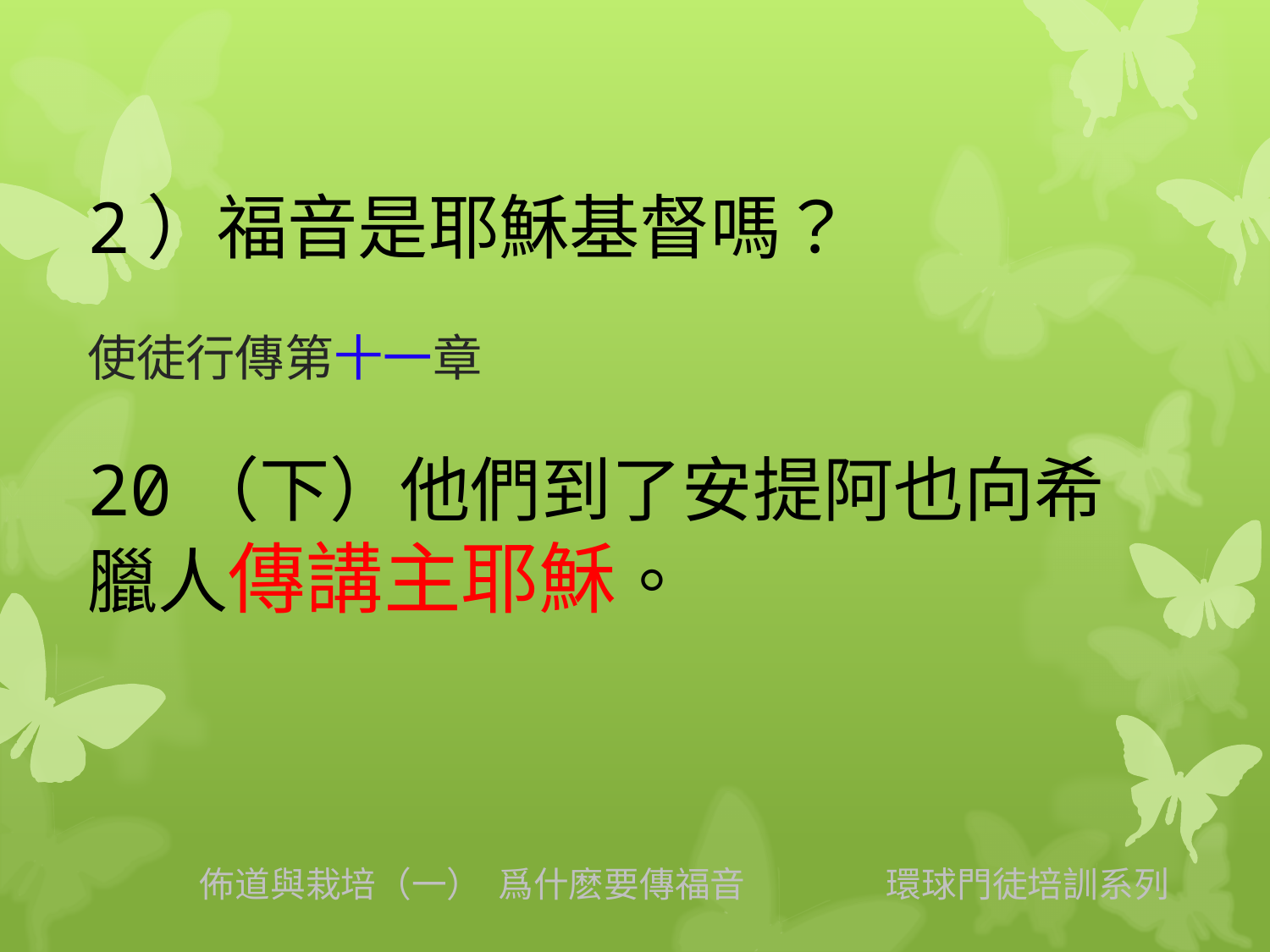

2）福音是耶穌基督嗎？

使徒行傳第十一章

20（下）他們到了安提阿也向希臘人傳講主耶穌。